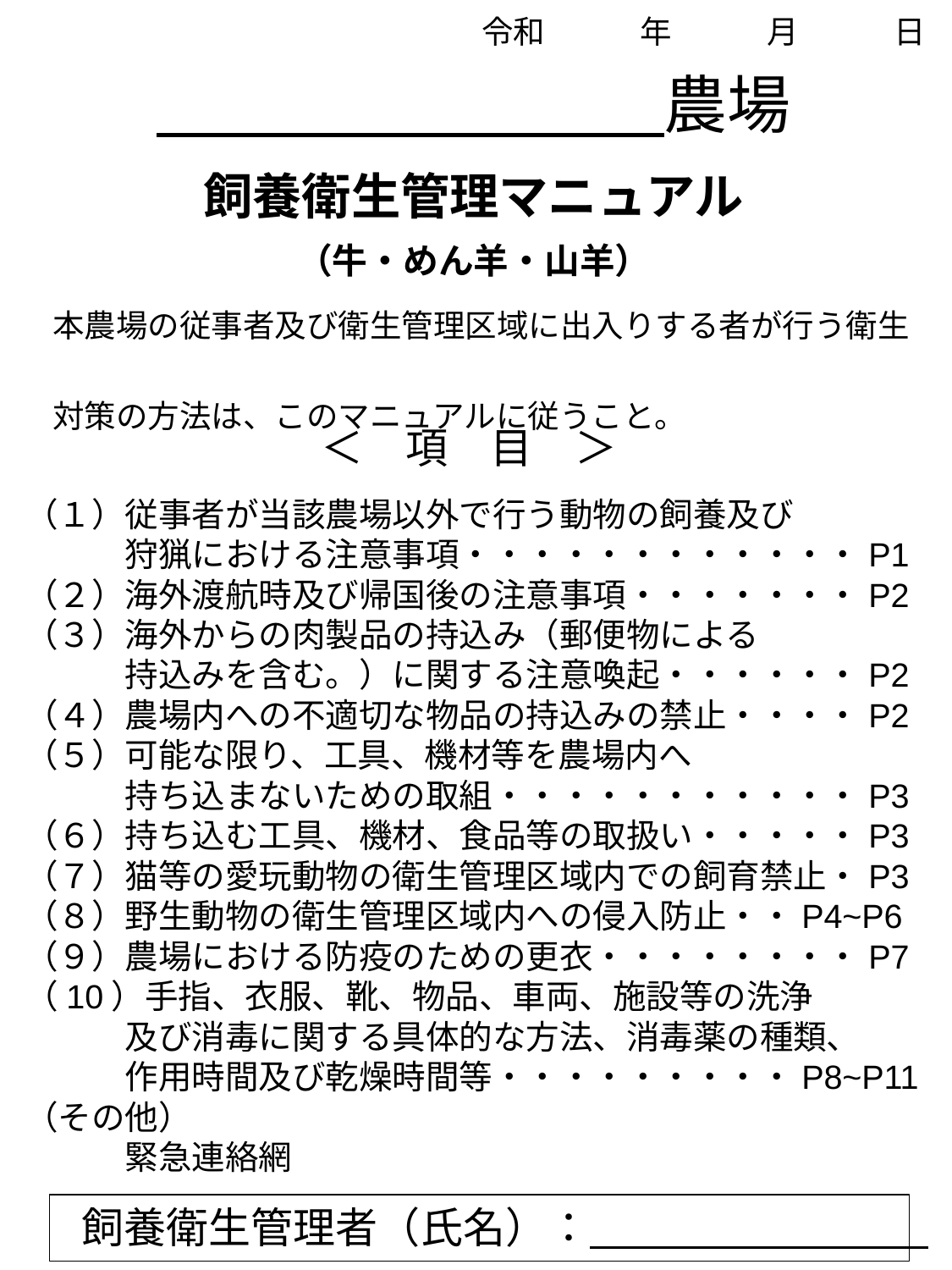

令和　　　年　　　月　　　日
　　　　　　　　　農場
飼養衛生管理マニュアル
（牛・めん羊・山羊）
　本農場の従事者及び衛生管理区域に出入りする者が行う衛生
　対策の方法は、このマニュアルに従うこと。

　　　　　　　＜　項　目　＞

（１）従事者が当該農場以外で行う動物の飼養及び
　　　狩猟における注意事項・・・・・・・・・・・・P1
（２）海外渡航時及び帰国後の注意事項・・・・・・・P2
（３）海外からの肉製品の持込み（郵便物による
　　　持込みを含む。）に関する注意喚起・・・・・・P2
（４）農場内への不適切な物品の持込みの禁止・・・・P2
（５）可能な限り、工具、機材等を農場内へ
　　　持ち込まないための取組・・・・・・・・・・・P3
（６）持ち込む工具、機材、食品等の取扱い・・・・・P3
（７）猫等の愛玩動物の衛生管理区域内での飼育禁止・P3
（８）野生動物の衛生管理区域内への侵入防止・・P4~P6
（９）農場における防疫のための更衣・・・・・・・・P7
（10）手指、衣服、靴、物品、車両、施設等の洗浄
　　　及び消毒に関する具体的な方法、消毒薬の種類、
　　　作用時間及び乾燥時間等・・・・・・・・・P8~P11
（その他）
　　　緊急連絡網

飼養衛生管理者（氏名）：